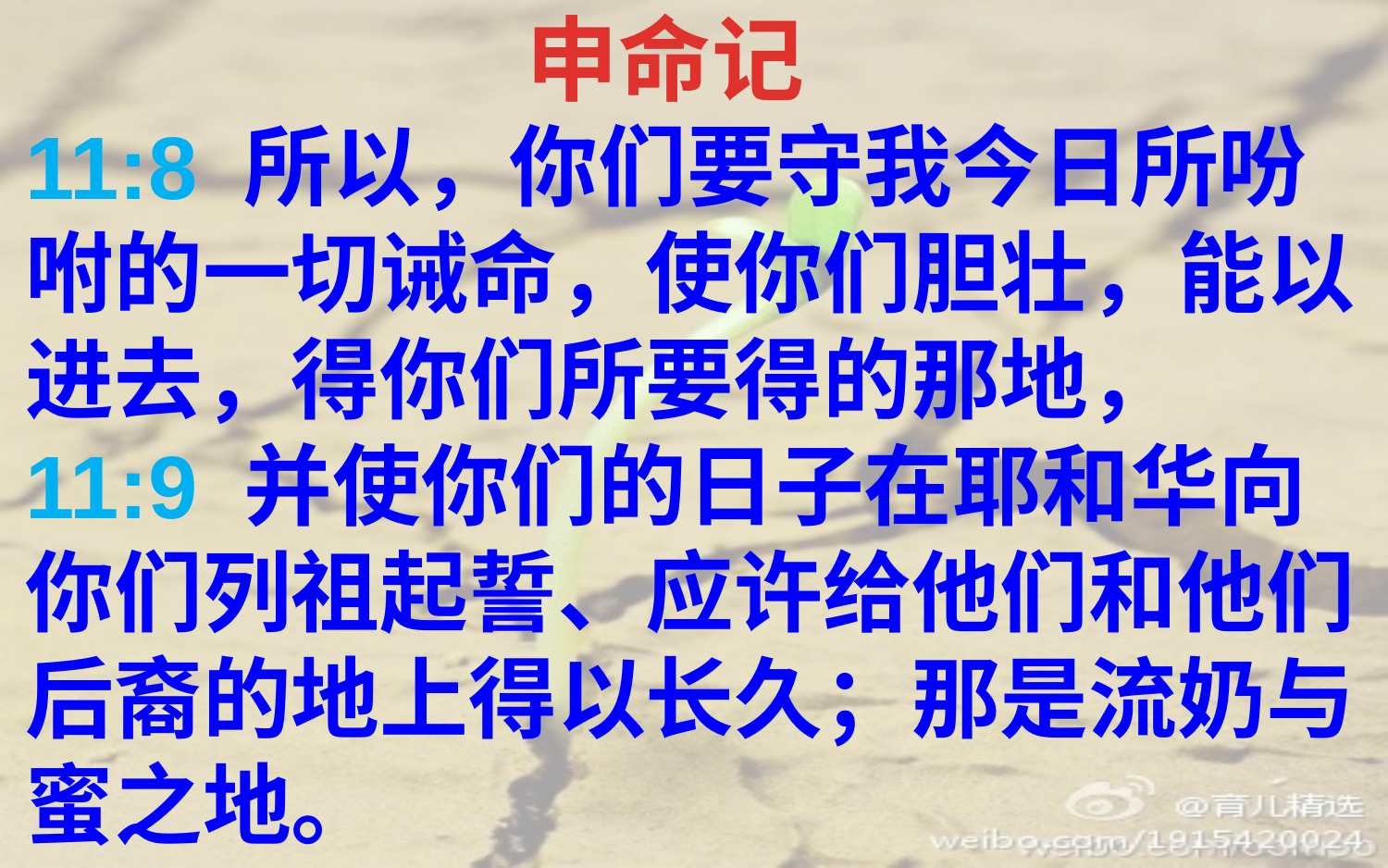

申命记
11:8 所以，你们要守我今日所吩咐的一切诫命，使你们胆壮，能以进去，得你们所要得的那地，
11:9 并使你们的日子在耶和华向你们列祖起誓、应许给他们和他们后裔的地上得以长久；那是流奶与蜜之地。